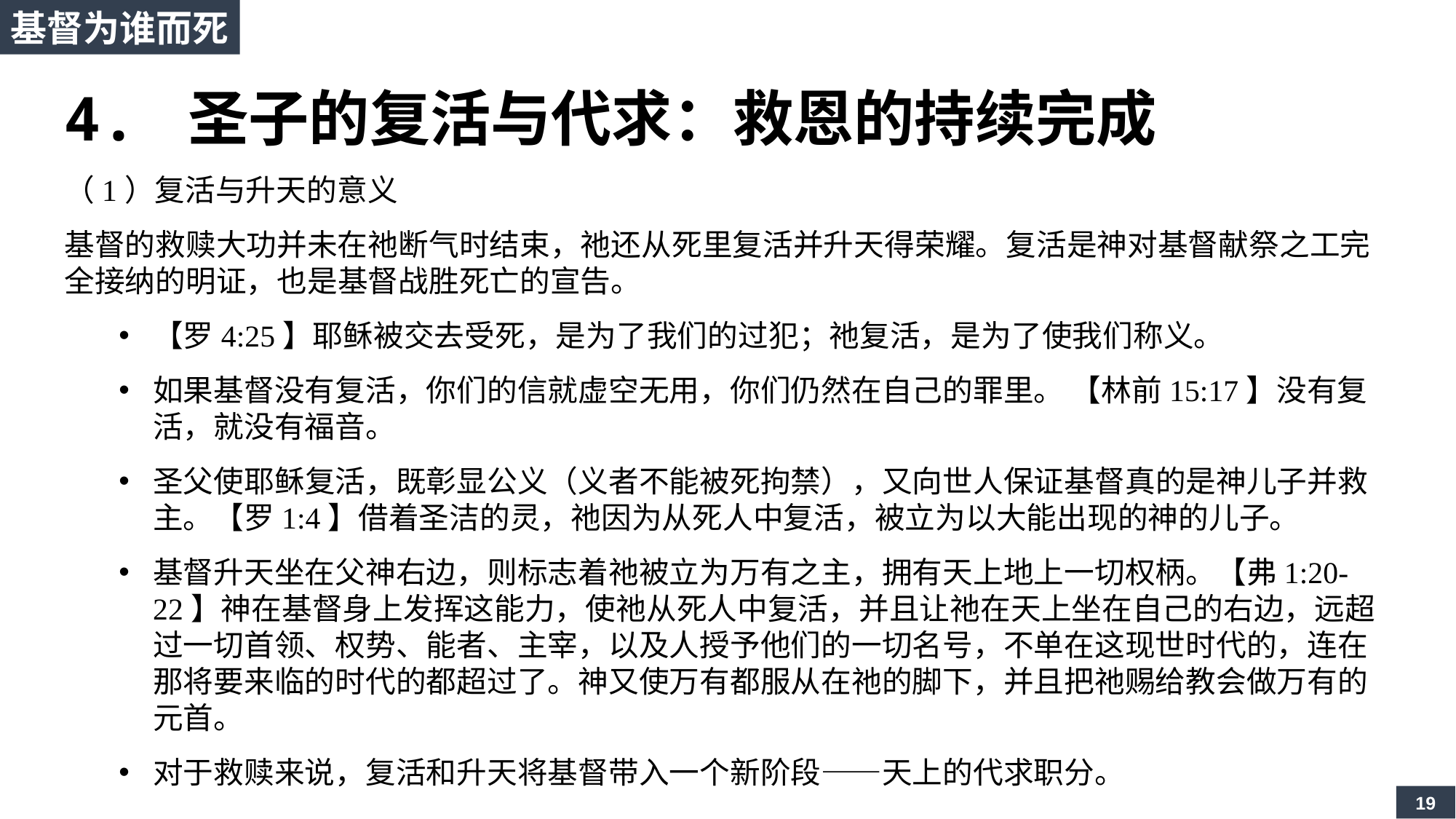

基督为谁而死
4. 圣子的复活与代求：救恩的持续完成
（1）复活与升天的意义
基督的救赎大功并未在祂断气时结束，祂还从死里复活并升天得荣耀。复活是神对基督献祭之工完全接纳的明证，也是基督战胜死亡的宣告。
【罗4:25】耶稣被交去受死，是为了我们的过犯；祂复活，是为了使我们称义。
如果基督没有复活，你们的信就虚空无用，你们仍然在自己的罪里。 【林前15:17】没有复活，就没有福音。
圣父使耶稣复活，既彰显公义（义者不能被死拘禁），又向世人保证基督真的是神儿子并救主。【罗1:4】借着圣洁的灵，祂因为从死人中复活，被立为以大能出现的神的儿子。
基督升天坐在父神右边，则标志着祂被立为万有之主，拥有天上地上一切权柄。【弗1:20-22】神在基督身上发挥这能力，使祂从死人中复活，并且让祂在天上坐在自己的右边，远超过一切首领、权势、能者、主宰，以及人授予他们的一切名号，不单在这现世时代的，连在那将要来临的时代的都超过了。神又使万有都服从在祂的脚下，并且把祂赐给教会做万有的元首。
对于救赎来说，复活和升天将基督带入一个新阶段——天上的代求职分。
19